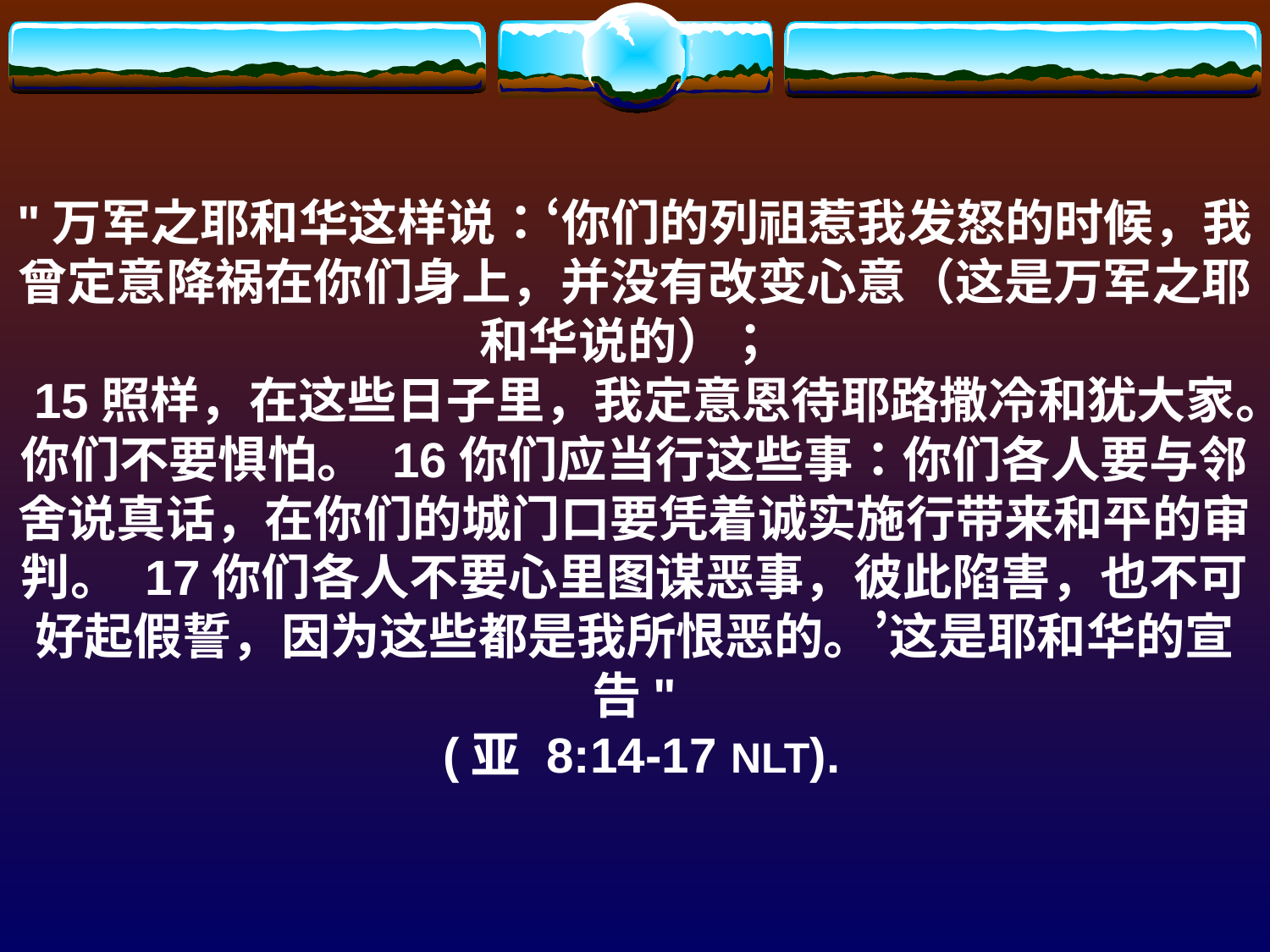

"万军之耶和华这样说：‘你们的列祖惹我发怒的时候，我曾定意降祸在你们身上，并没有改变心意（这是万军之耶和华说的）；
15照样，在这些日子里，我定意恩待耶路撒冷和犹大家。你们不要惧怕。 16你们应当行这些事：你们各人要与邻舍说真话，在你们的城门口要凭着诚实施行带来和平的审判。 17你们各人不要心里图谋恶事，彼此陷害，也不可好起假誓，因为这些都是我所恨恶的。’这是耶和华的宣告"
 (亚 8:14-17 NLT).
# 8:14-17